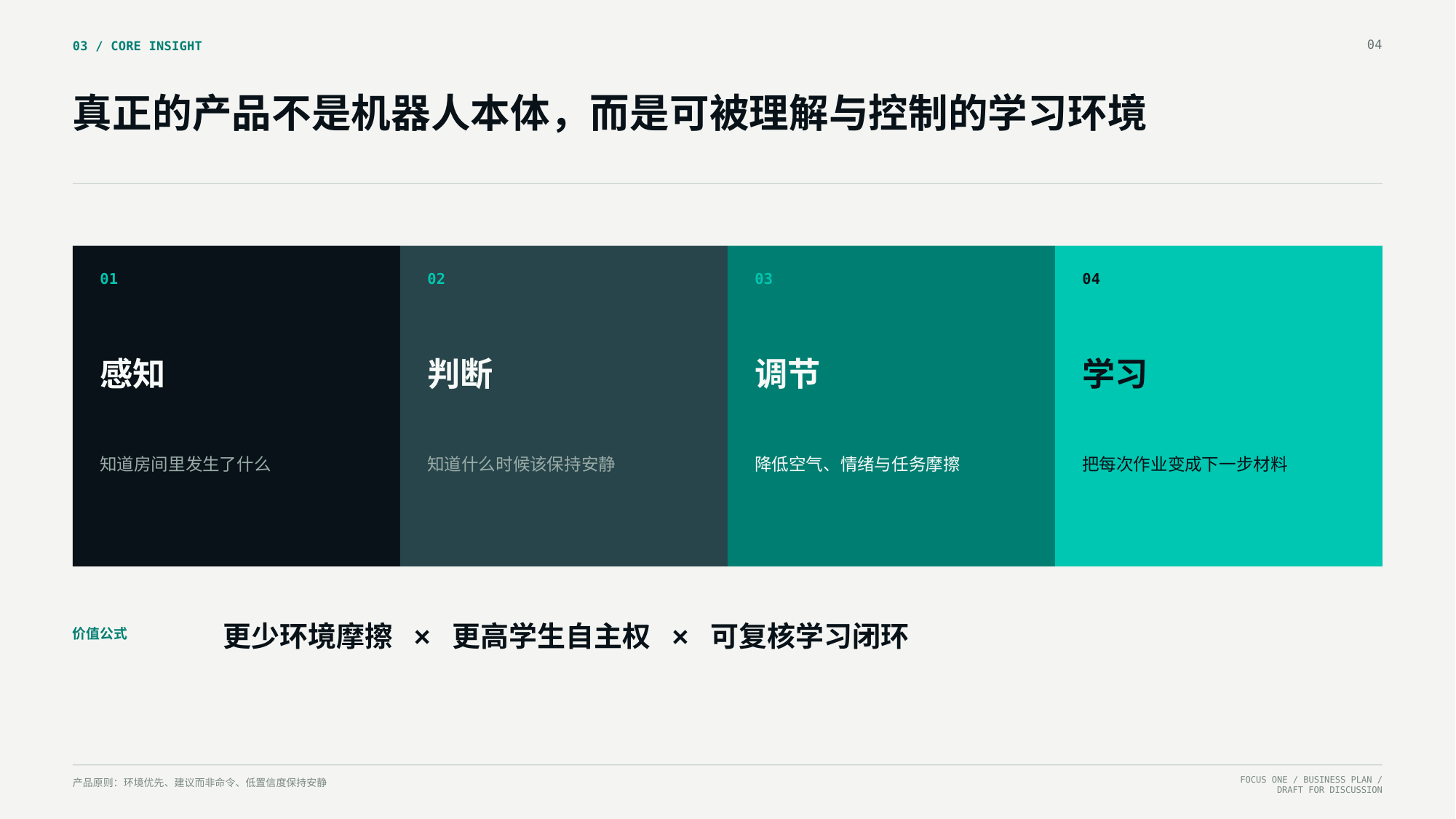

04
03 / CORE INSIGHT
真正的产品不是机器人本体，而是可被理解与控制的学习环境

01
02
03
04
感知
判断
调节
学习
知道房间里发生了什么
知道什么时候该保持安静
降低空气、情绪与任务摩擦
把每次作业变成下一步材料
更少环境摩擦  ×  更高学生自主权  ×  可复核学习闭环
价值公式

产品原则：环境优先、建议而非命令、低置信度保持安静
FOCUS ONE / BUSINESS PLAN / DRAFT FOR DISCUSSION